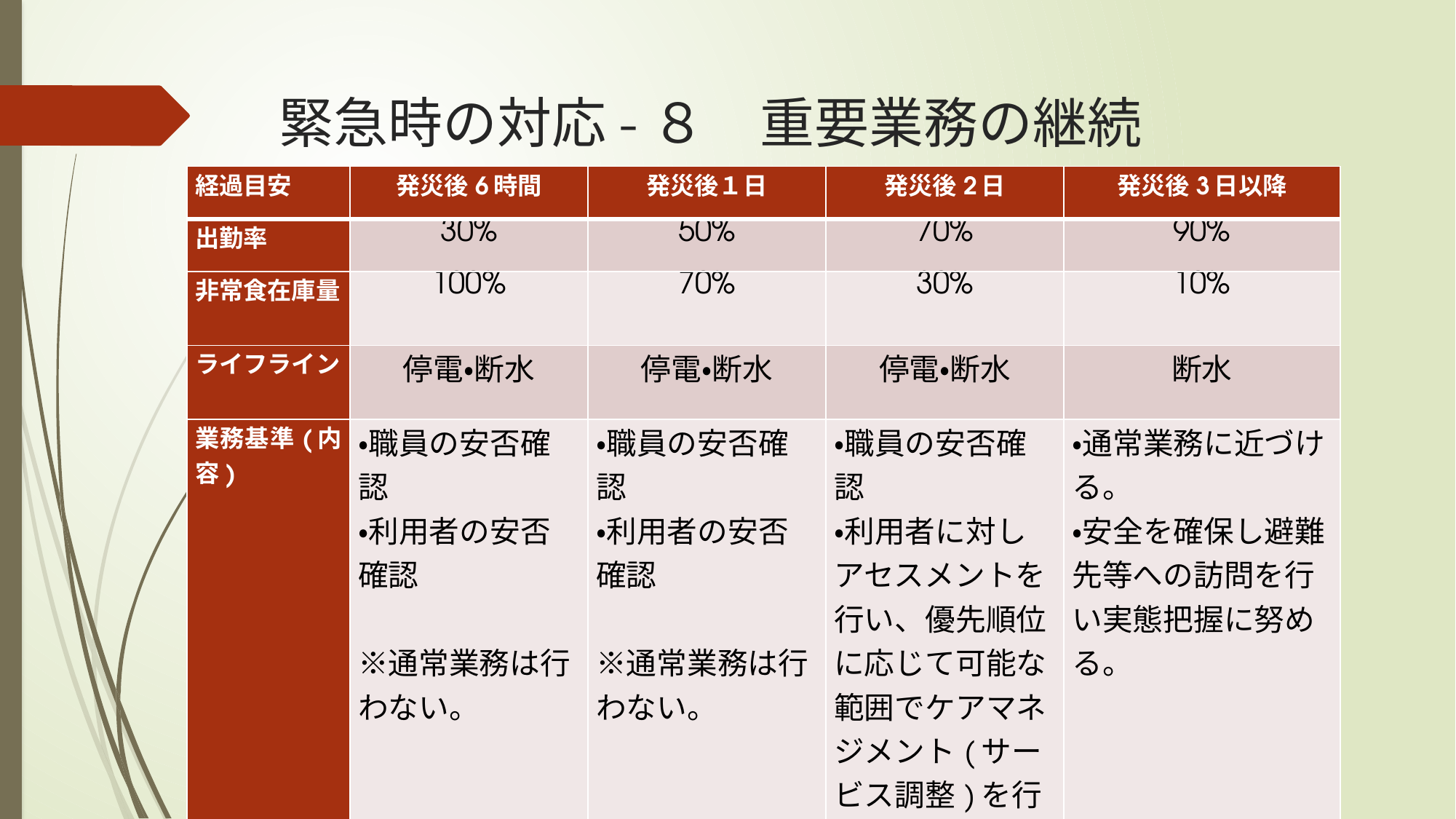

# 緊急時の対応-８　重要業務の継続
| 経過目安 | 発災後6時間 | 発災後１日 | 発災後2日 | 発災後3日以降 |
| --- | --- | --- | --- | --- |
| 出勤率 | 30% | 50% | 70% | 90% |
| 非常食在庫量 | 100% | 70% | 30% | 10% |
| ライフライン | 停電・断水 | 停電・断水 | 停電・断水 | 断水 |
| 業務基準(内容) | ・職員の安否確認 ・利用者の安否確認 ※通常業務は行わない。 | ・職員の安否確認 ・利用者の安否確認 ※通常業務は行わない。 | ・職員の安否確認 ・利用者に対しアセスメントを行い、優先順位に応じて可能な範囲でケアマネジメント(サービス調整)を行う。 | ・通常業務に近づける。 ・安全を確保し避難先等への訪問を行い実態把握に努める。 |